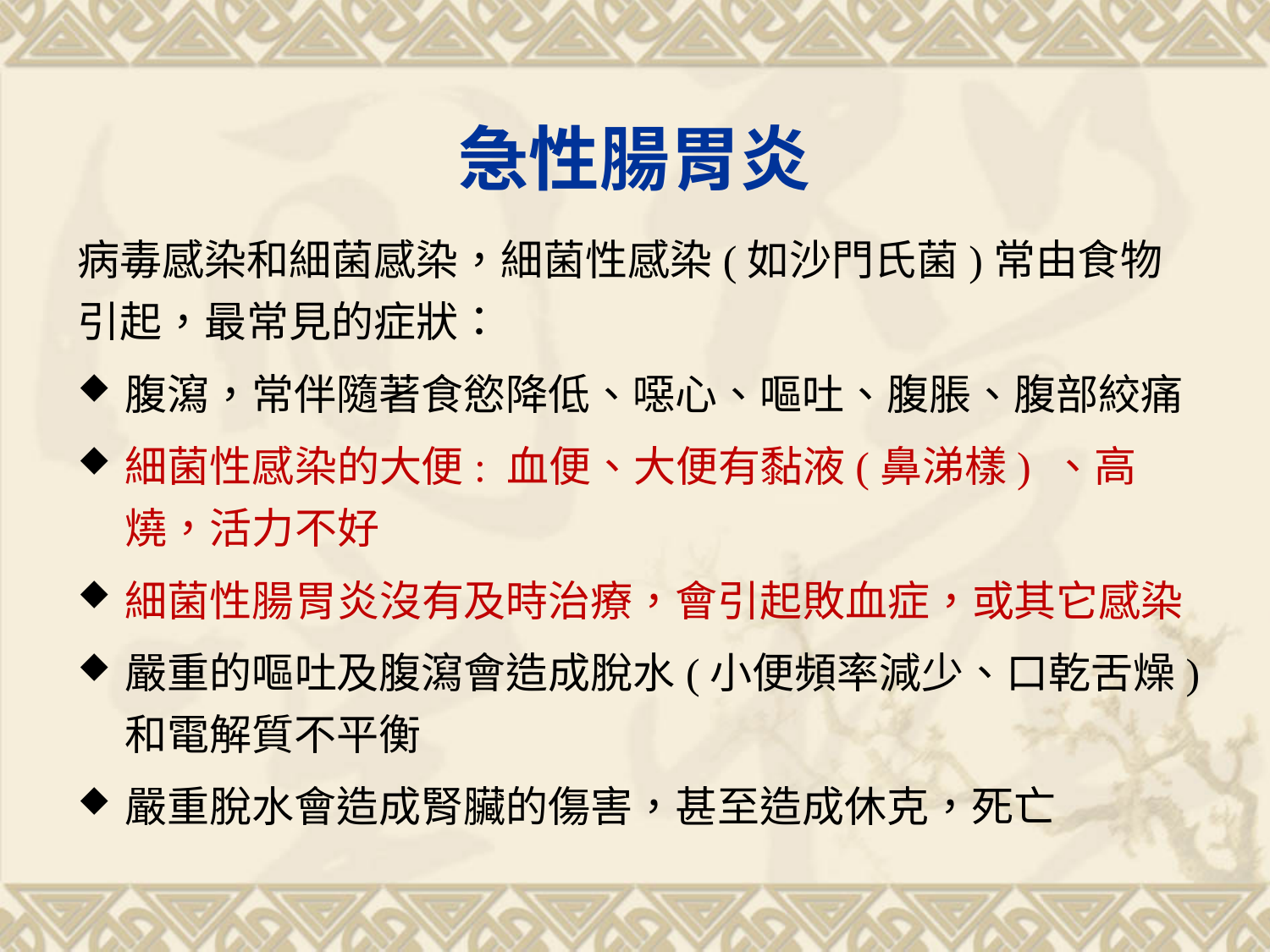

# 急性腸胃炎
病毒感染和細菌感染，細菌性感染(如沙門氏菌)常由食物引起，最常見的症狀：
腹瀉，常伴隨著食慾降低、噁心、嘔吐、腹脹、腹部絞痛
細菌性感染的大便: 血便、大便有黏液(鼻涕樣) 、高燒，活力不好
細菌性腸胃炎沒有及時治療，會引起敗血症，或其它感染
嚴重的嘔吐及腹瀉會造成脫水(小便頻率減少、口乾舌燥)和電解質不平衡
嚴重脫水會造成腎臟的傷害，甚至造成休克，死亡